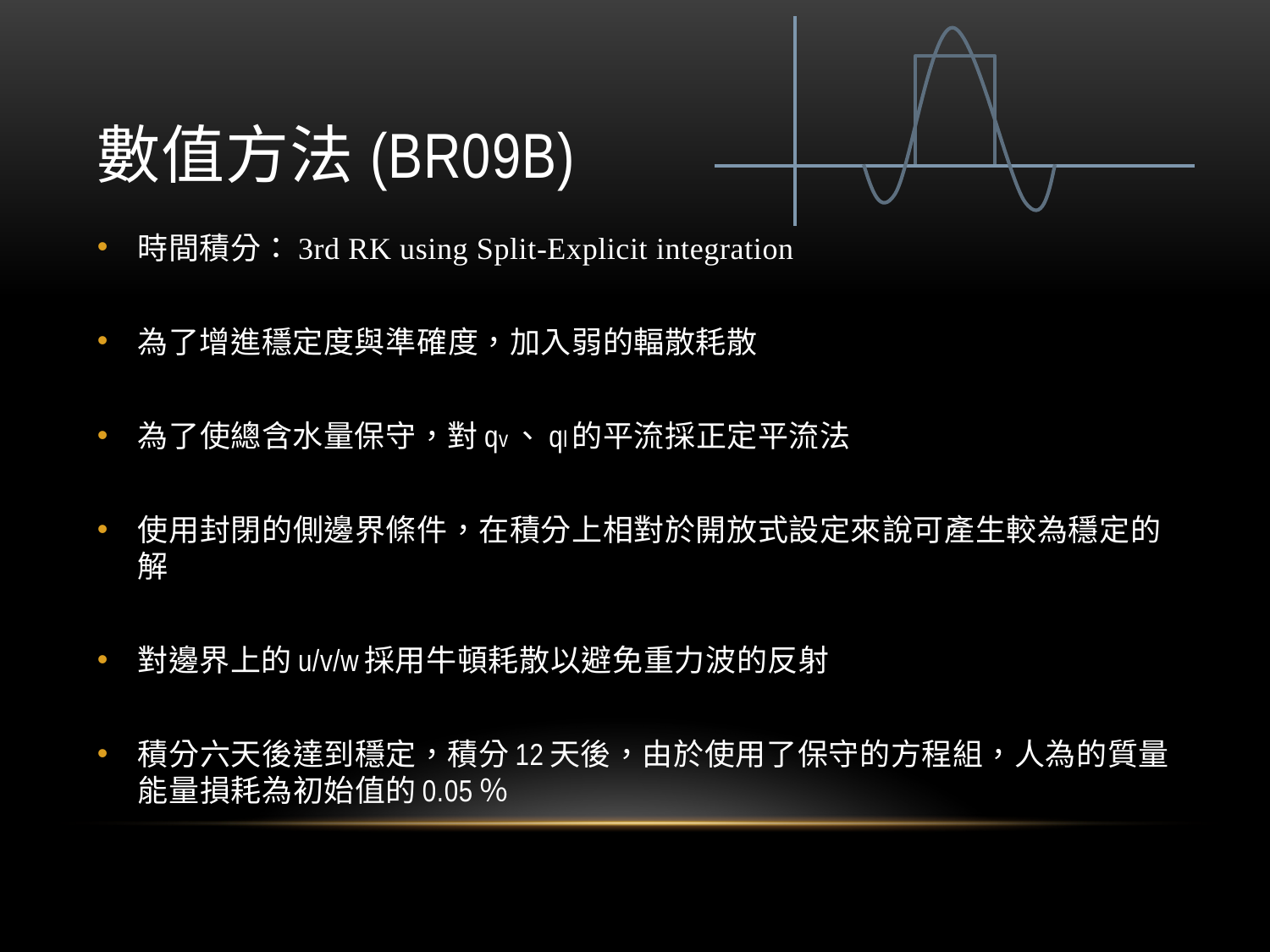

# 數值方法(br09b)

時間積分：3rd RK using Split-Explicit integration

為了增進穩定度與準確度，加入弱的輻散耗散

為了使總含水量保守，對qv、ql的平流採正定平流法

使用封閉的側邊界條件，在積分上相對於開放式設定來說可產生較為穩定的解

對邊界上的u/v/w採用牛頓耗散以避免重力波的反射

積分六天後達到穩定，積分12天後，由於使用了保守的方程組，人為的質量能量損耗為初始值的0.05％